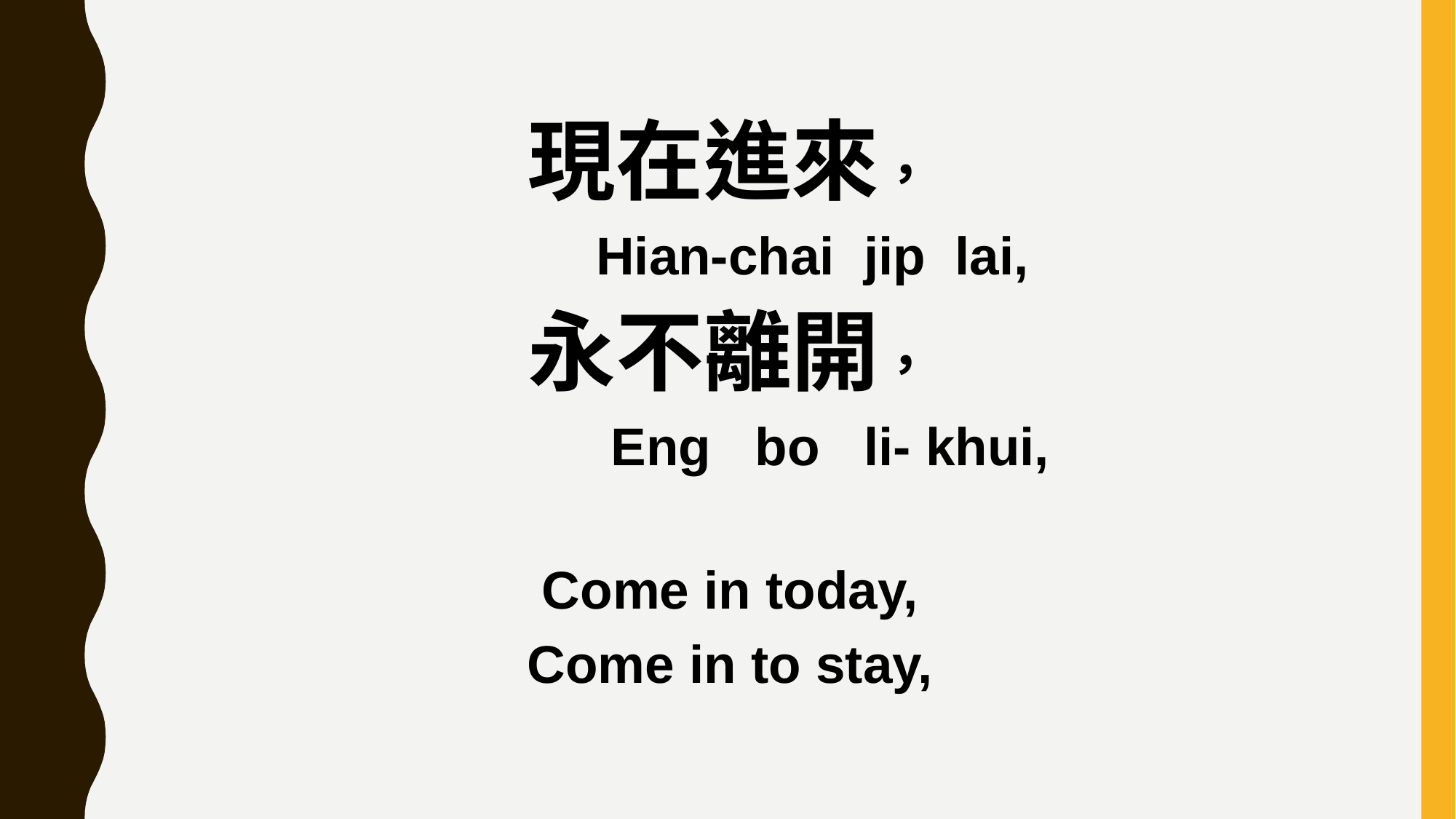

現在進來，
                           Hian-chai  jip  lai,
永不離開，
                            Eng   bo   li- khui,

Come in today,
Come in to stay,